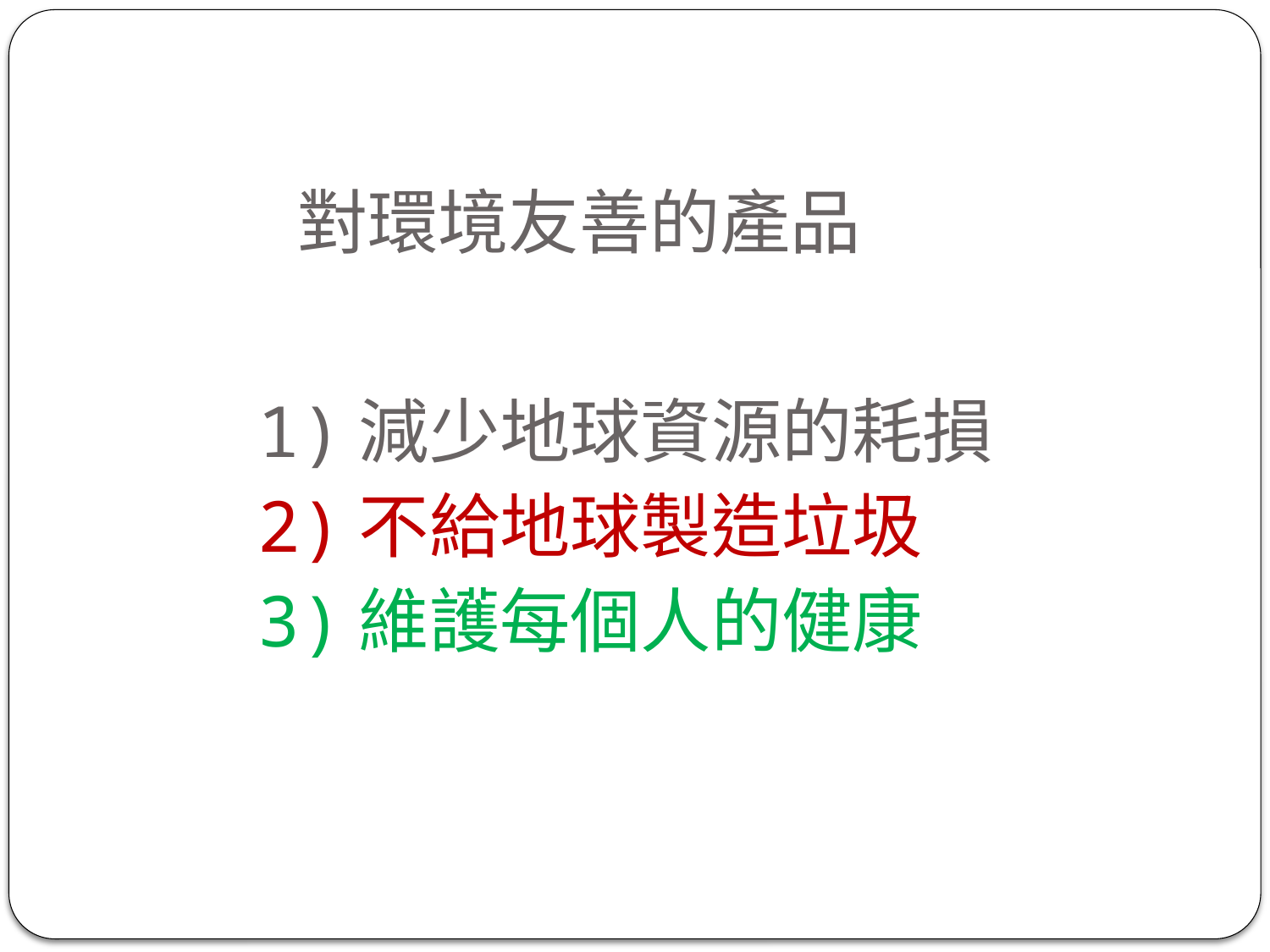

# 對環境友善的產品
1)減少地球資源的耗損
2)不給地球製造垃圾
3)維護每個人的健康